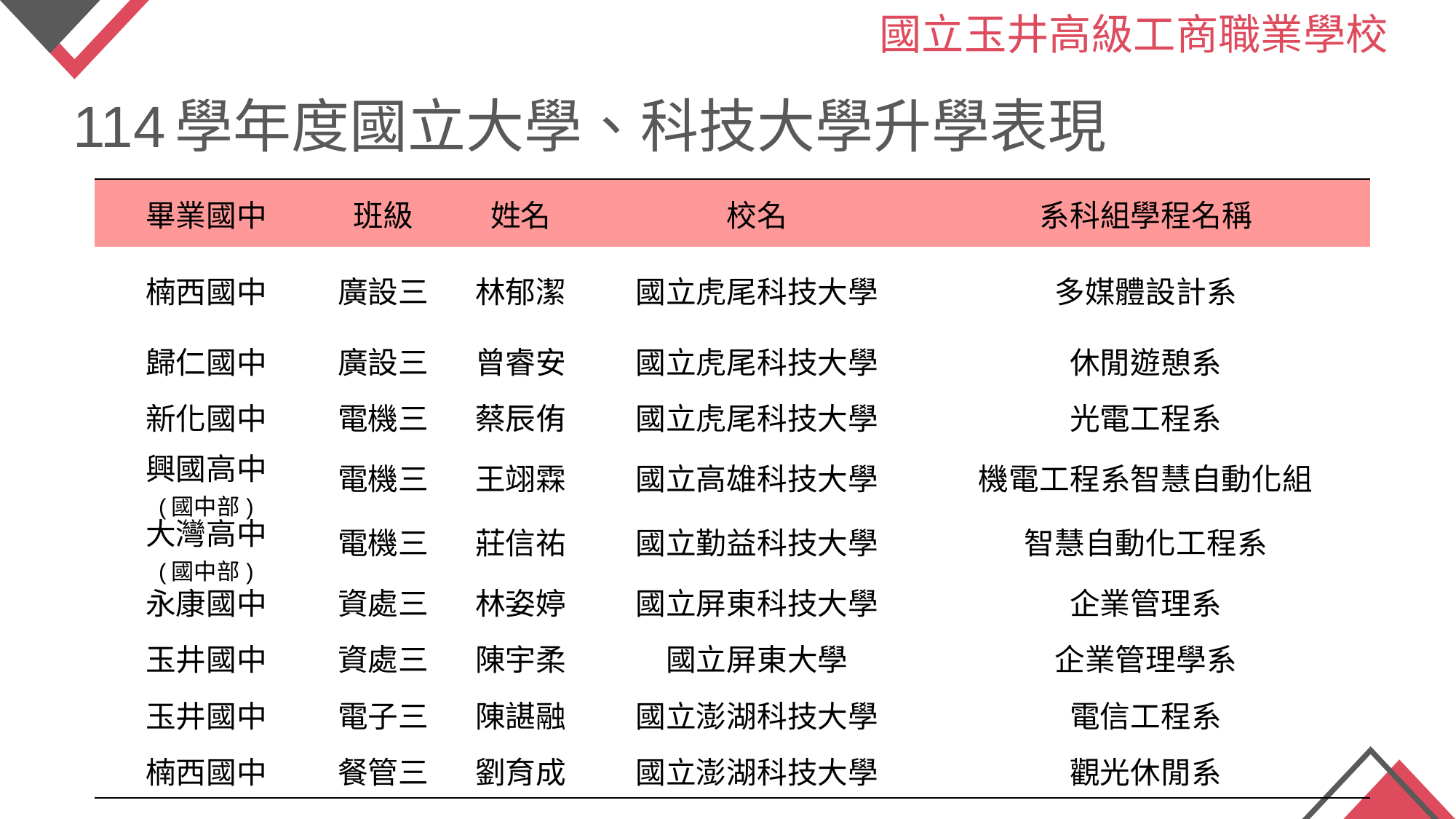

國立玉井高級工商職業學校
114學年度國立大學、科技大學升學表現
| 畢業國中 | 班級 | 姓名 | 校名 | 系科組學程名稱 |
| --- | --- | --- | --- | --- |
| 楠西國中 | 廣設三 | 林郁潔 | 國立虎尾科技大學 | 多媒體設計系 |
| 歸仁國中 | 廣設三 | 曾睿安 | 國立虎尾科技大學 | 休閒遊憩系 |
| 新化國中 | 電機三 | 蔡辰侑 | 國立虎尾科技大學 | 光電工程系 |
| 興國高中 (國中部) | 電機三 | 王翊霖 | 國立高雄科技大學 | 機電工程系智慧自動化組 |
| 大灣高中 (國中部) | 電機三 | 莊信祐 | 國立勤益科技大學 | 智慧自動化工程系 |
| 永康國中 | 資處三 | 林姿婷 | 國立屏東科技大學 | 企業管理系 |
| 玉井國中 | 資處三 | 陳宇柔 | 國立屏東大學 | 企業管理學系 |
| 玉井國中 | 電子三 | 陳諶融 | 國立澎湖科技大學 | 電信工程系 |
| 楠西國中 | 餐管三 | 劉育成 | 國立澎湖科技大學 | 觀光休閒系 |